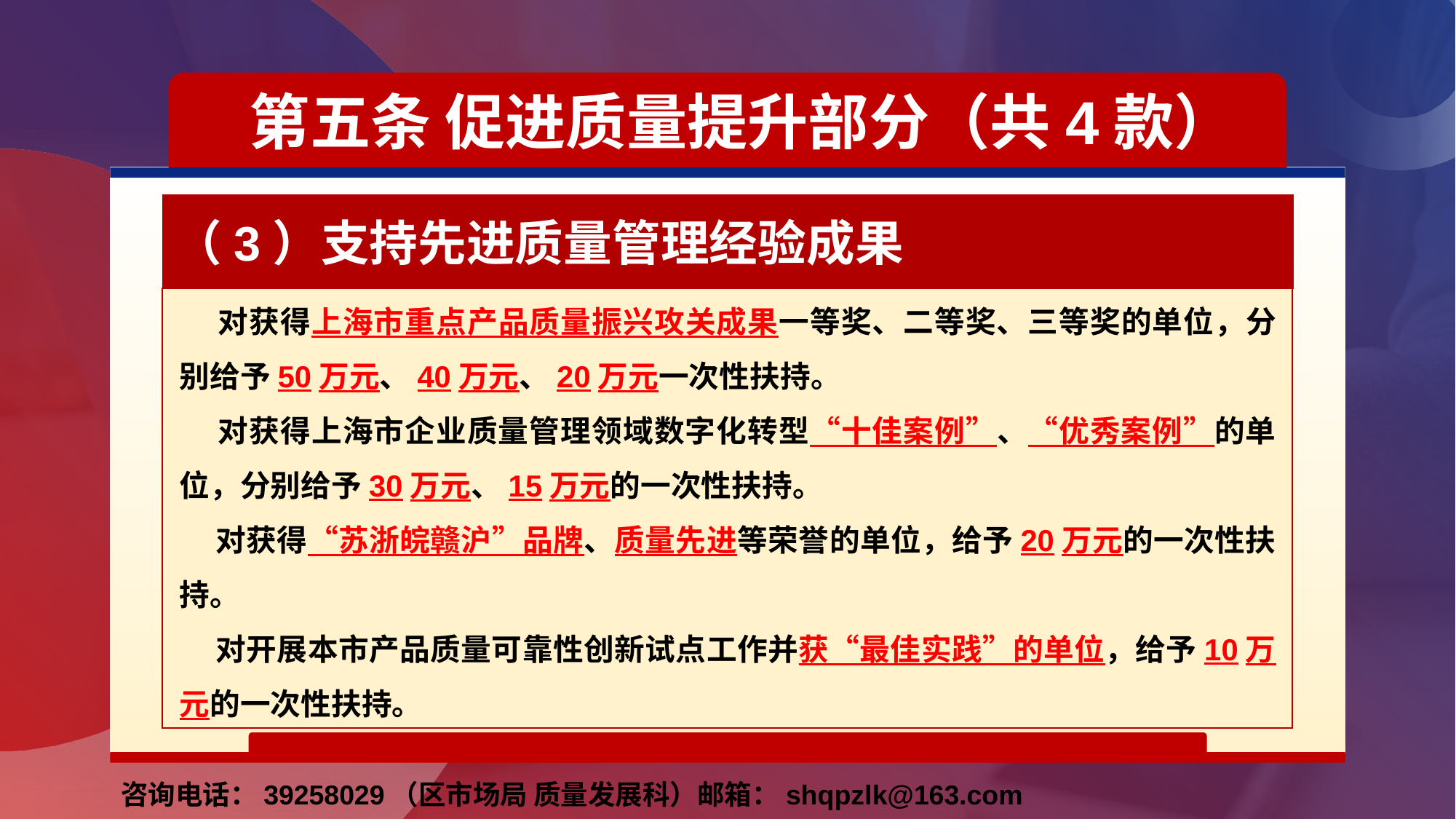

第五条 促进质量提升部分（共4款）

（3）支持先进质量管理经验成果
    对获得上海市重点产品质量振兴攻关成果一等奖、二等奖、三等奖的单位，分别给予50万元、40万元、20万元一次性扶持。
    对获得上海市企业质量管理领域数字化转型“十佳案例”、“优秀案例”的单位，分别给予30万元、15万元的一次性扶持。
    对获得“苏浙皖赣沪”品牌、质量先进等荣誉的单位，给予20万元的一次性扶持。
    对开展本市产品质量可靠性创新试点工作并获“最佳实践”的单位，给予10万元的一次性扶持。

咨询电话：39258029（区市场局 质量发展科）邮箱：shqpzlk@163.com